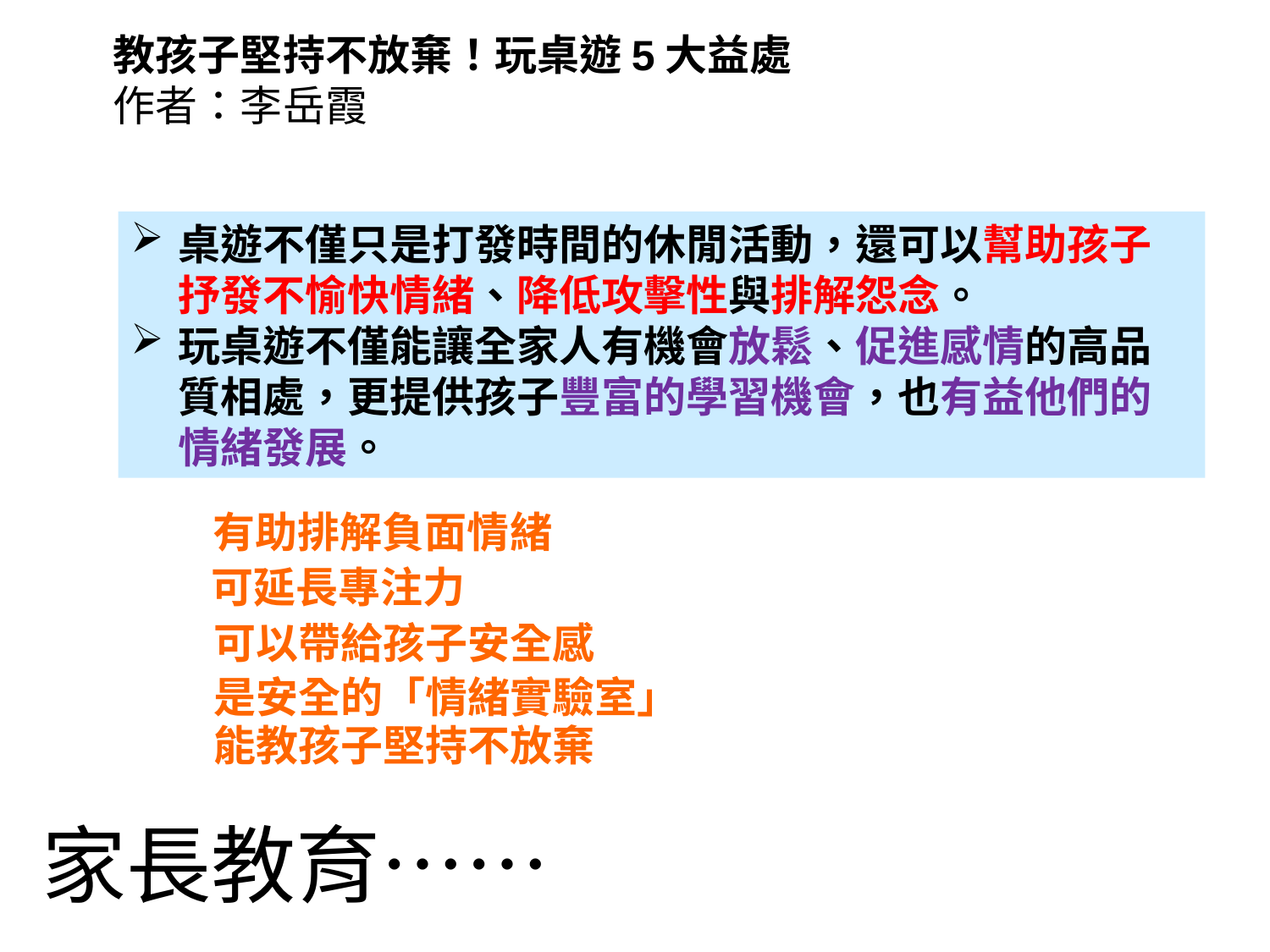

教孩子堅持不放棄！玩桌遊5大益處
作者：李岳霞
桌遊不僅只是打發時間的休閒活動，還可以幫助孩子抒發不愉快情緒、降低攻擊性與排解怨念。
玩桌遊不僅能讓全家人有機會放鬆、促進感情的高品質相處，更提供孩子豐富的學習機會，也有益他們的情緒發展。
有助排解負面情緒
可延長專注力
可以帶給孩子安全感
是安全的「情緒實驗室」
能教孩子堅持不放棄
家長教育……